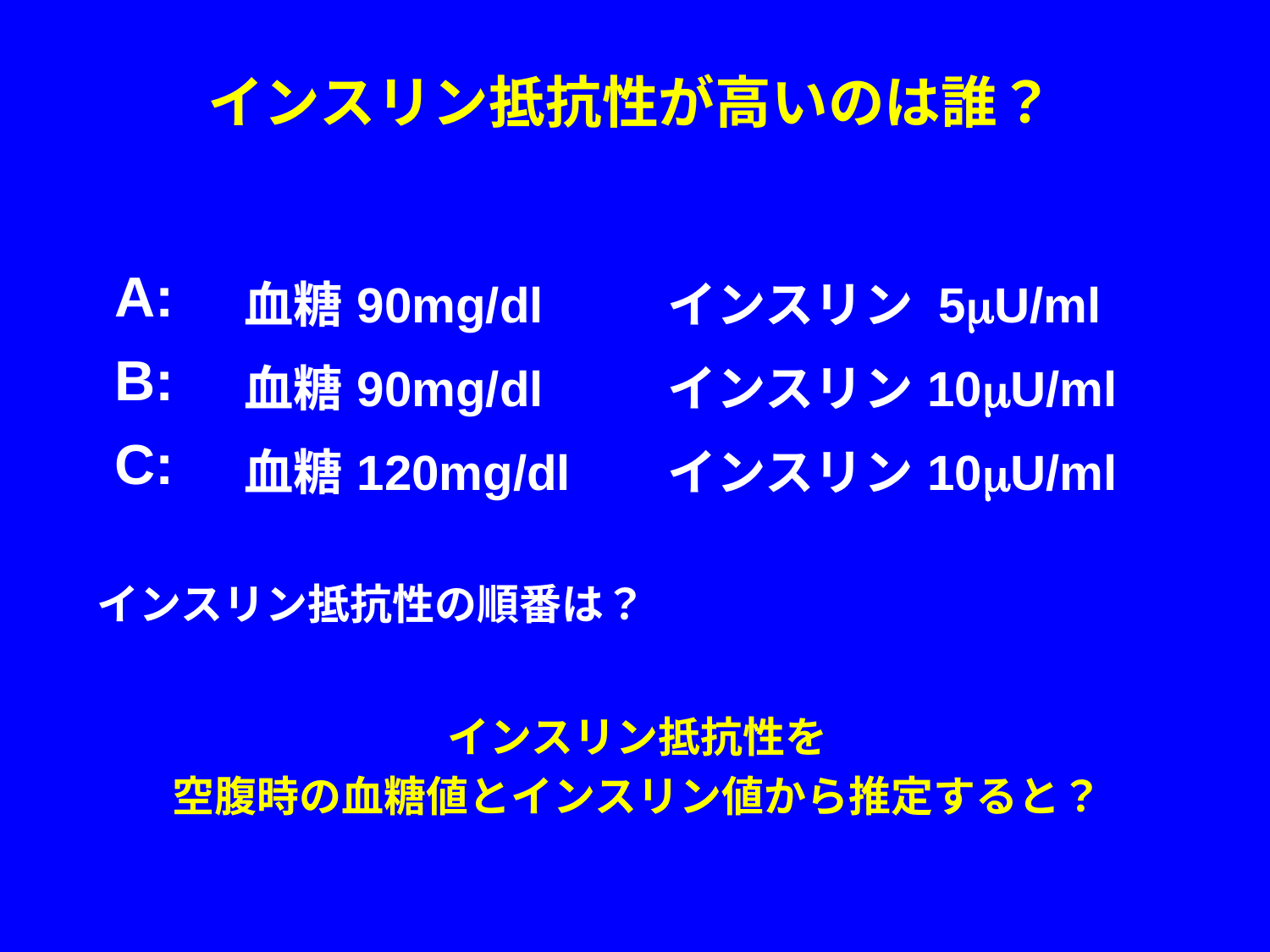

インスリン抵抗性が高いのは誰？
| A: | 血糖90mg/dl | インスリン 5μU/ml |  |  |
| --- | --- | --- | --- | --- |
| B: | 血糖90mg/dl | インスリン10μU/ml |  |  |
| C: | 血糖120mg/dl | インスリン10μU/ml |  |  |
インスリン抵抗性の順番は？
インスリン抵抗性を
空腹時の血糖値とインスリン値から推定すると？